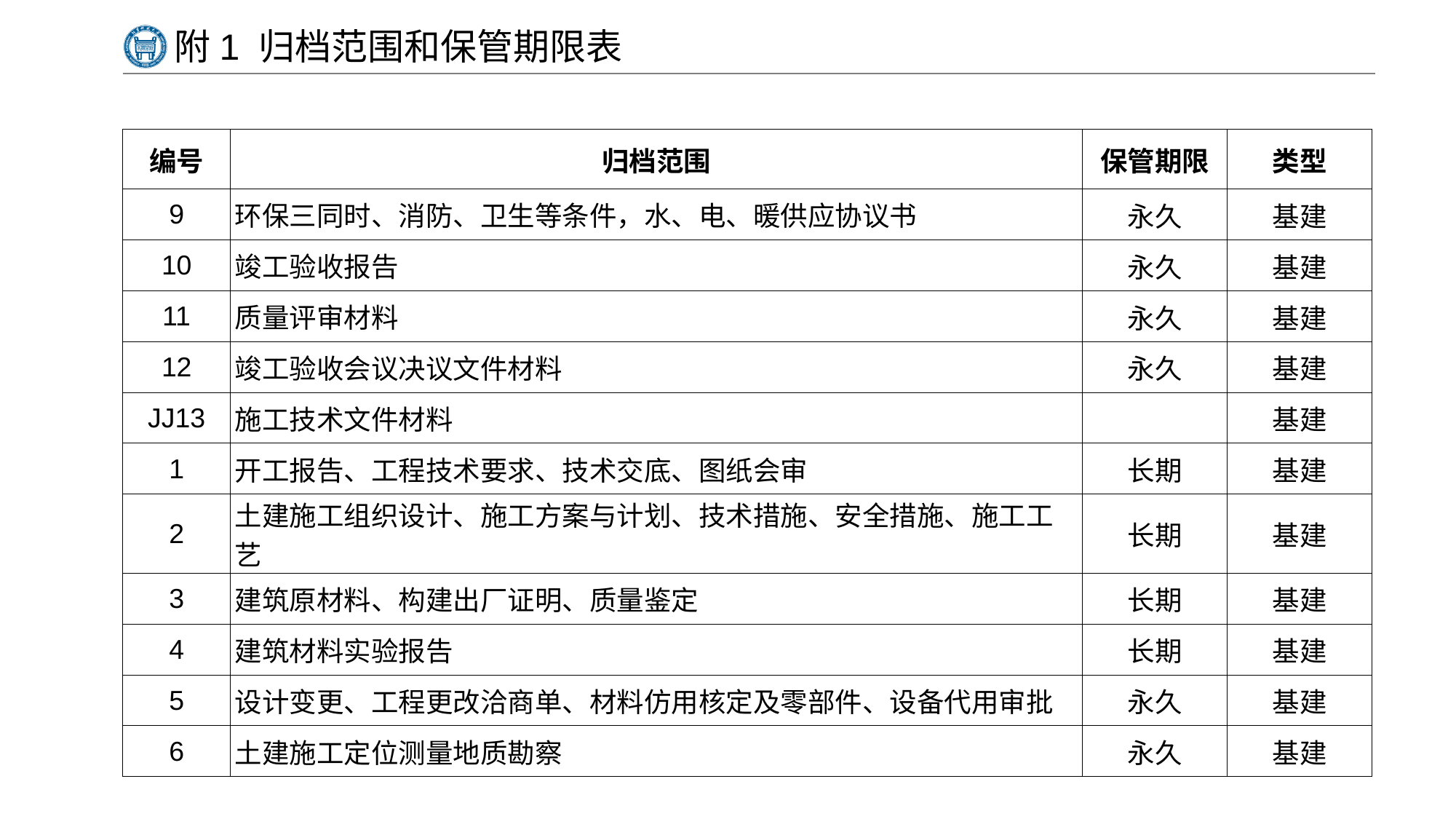

# 附1 归档范围和保管期限表
| 编号 | 归档范围 | 保管期限 | 类型 |
| --- | --- | --- | --- |
| 9 | 环保三同时、消防、卫生等条件，水、电、暖供应协议书 | 永久 | 基建 |
| 10 | 竣工验收报告 | 永久 | 基建 |
| 11 | 质量评审材料 | 永久 | 基建 |
| 12 | 竣工验收会议决议文件材料 | 永久 | 基建 |
| JJ13 | 施工技术文件材料 |  | 基建 |
| 1 | 开工报告、工程技术要求、技术交底、图纸会审 | 长期 | 基建 |
| 2 | 土建施工组织设计、施工方案与计划、技术措施、安全措施、施工工艺 | 长期 | 基建 |
| 3 | 建筑原材料、构建出厂证明、质量鉴定 | 长期 | 基建 |
| 4 | 建筑材料实验报告 | 长期 | 基建 |
| 5 | 设计变更、工程更改洽商单、材料仿用核定及零部件、设备代用审批 | 永久 | 基建 |
| 6 | 土建施工定位测量地质勘察 | 永久 | 基建 |